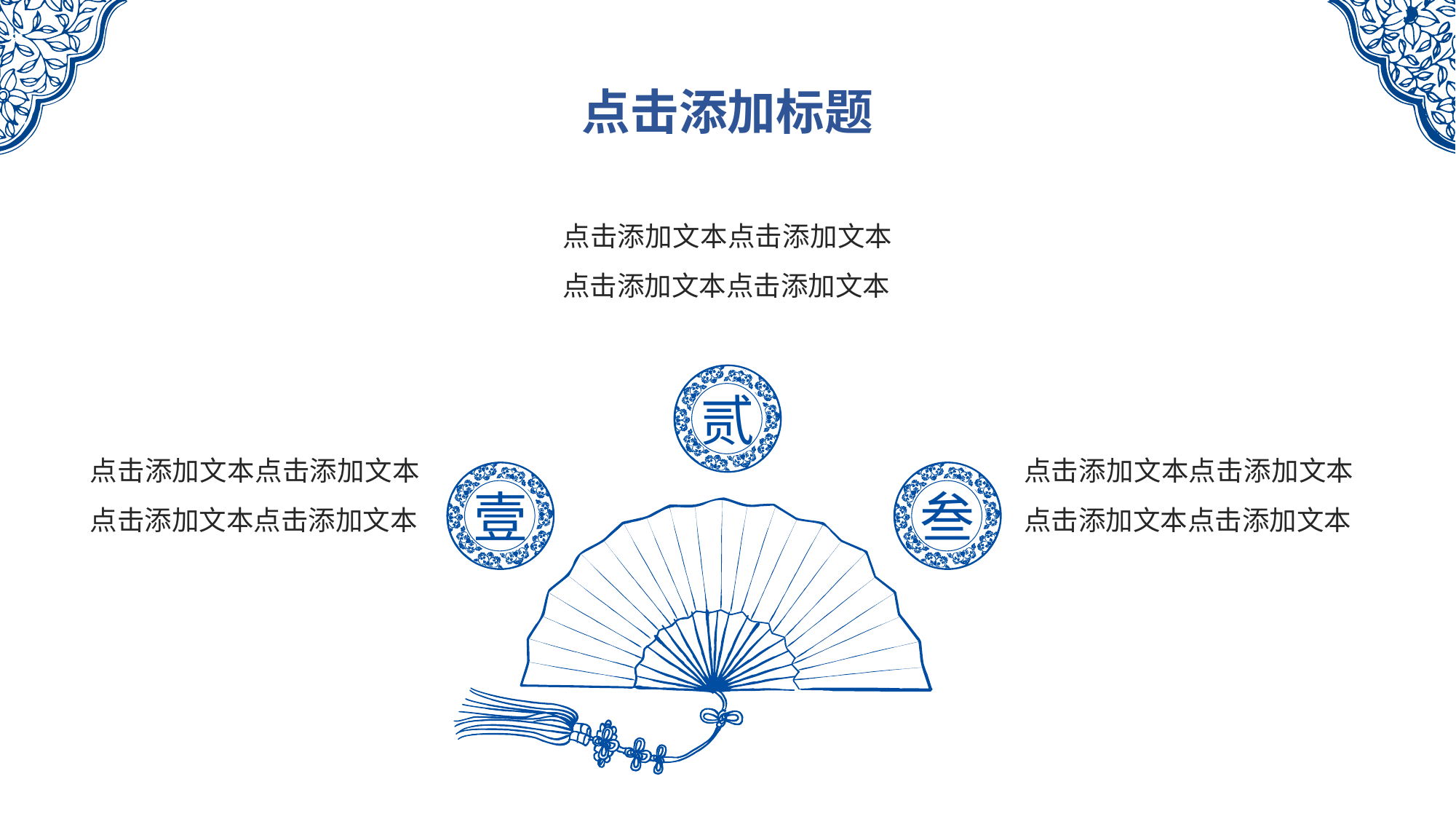

点击添加标题
点击添加文本点击添加文本点击添加文本点击添加文本
贰
点击添加文本点击添加文本点击添加文本点击添加文本
点击添加文本点击添加文本点击添加文本点击添加文本
壹
叁